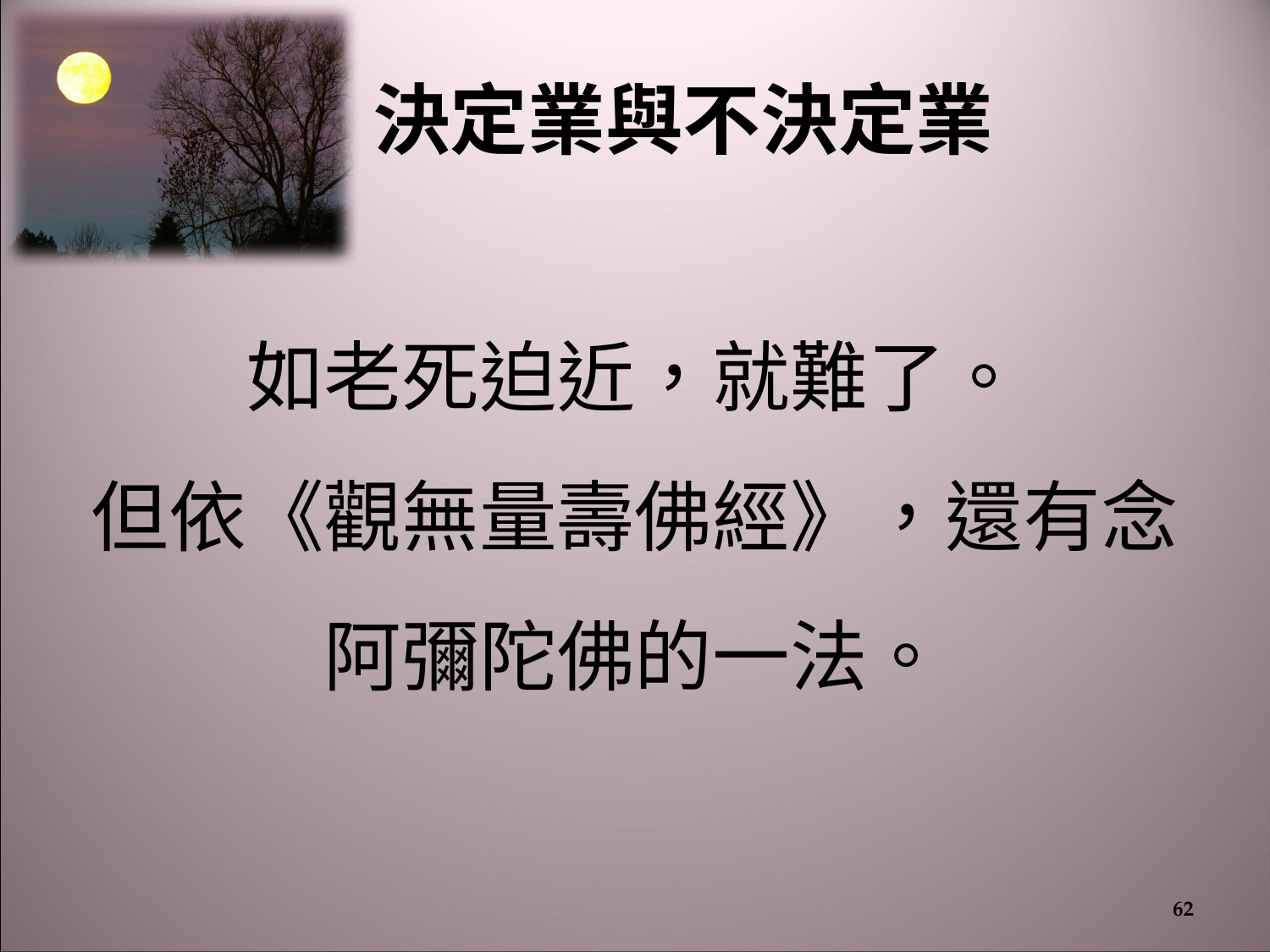

# 決定業與不決定業
如老死迫近，就難了。
但依《觀無量壽佛經》，還有念阿彌陀佛的一法。
62